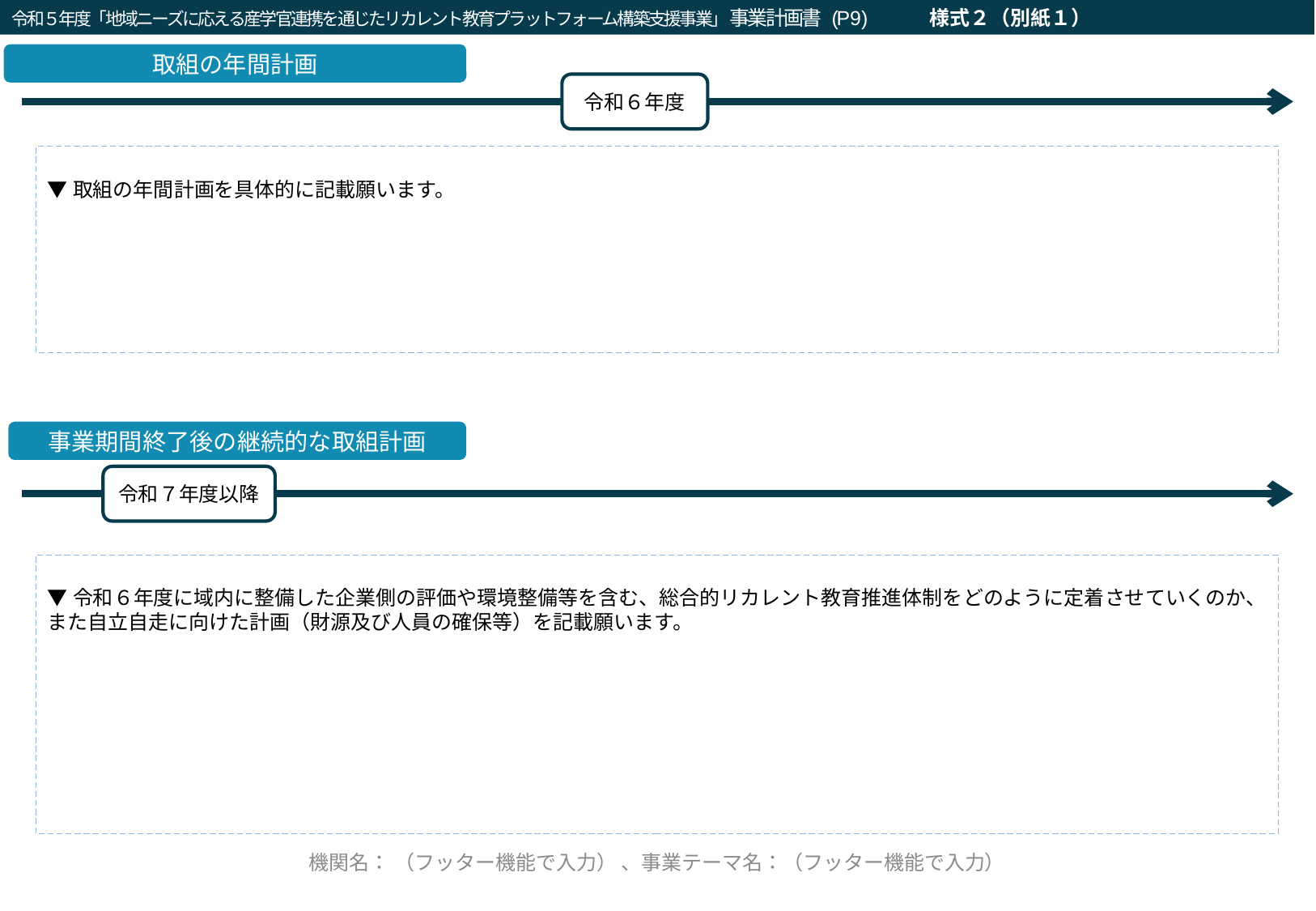

令和５年度「地域ニーズに応える産学官連携を通じたリカレント教育プラットフォーム構築支援事業」事業計画書 (P9)　　　様式２（別紙１）
令和２年度「就職・転職支援のための大学リカレント教育推進事業（就職・転職支援のためのリカレント教育プログラムの開発・実施）」企画提案書（a：求職支援）(P9)
取組の年間計画
令和６年度

▼取組の年間計画を具体的に記載願います。

事業期間終了後の継続的な取組計画
令和７年度以降

▼令和６年度に域内に整備した企業側の評価や環境整備等を含む、総合的リカレント教育推進体制をどのように定着させていくのか、また自立自走に向けた計画（財源及び人員の確保等）を記載願います。

機関名： （フッター機能で入力） 、事業テーマ名：（フッター機能で入力）